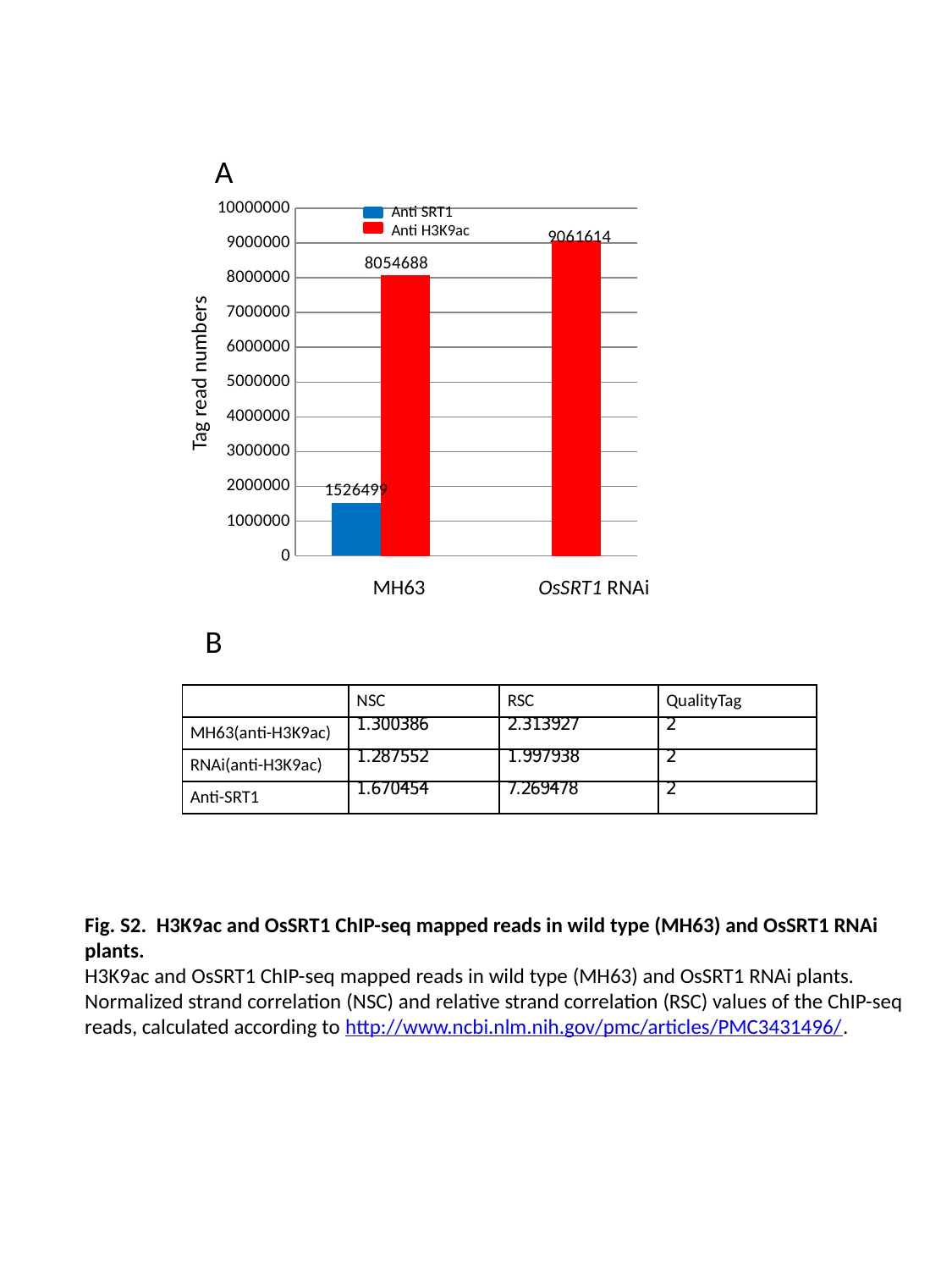

A

### Chart

| Category | anti-SRT1 reads数 | anti-H3K9ac reads数 |
|---|---|---|
| MH63 | 1526499.0 | 8054688.0 |
| srt1-RNAi | None | 9061614.0 |
Anti SRT1
Anti H3K9ac
Tag read numbers
MH63 	        OsSRT1 RNAi
B
|  | NSC | RSC | QualityTag |
| --- | --- | --- | --- |
| MH63(anti-H3K9ac) | 1.300386 | 2.313927 | 2 |
| RNAi(anti-H3K9ac) | 1.287552 | 1.997938 | 2 |
| Anti-SRT1 | 1.670454 | 7.269478 | 2 |
Fig. S2.  H3K9ac and OsSRT1 ChIP-seq mapped reads in wild type (MH63) and OsSRT1 RNAi plants.
H3K9ac and OsSRT1 ChIP-seq mapped reads in wild type (MH63) and OsSRT1 RNAi plants.
Normalized strand correlation (NSC) and relative strand correlation (RSC) values of the ChIP-seq reads, calculated according to http://www.ncbi.nlm.nih.gov/pmc/articles/PMC3431496/.